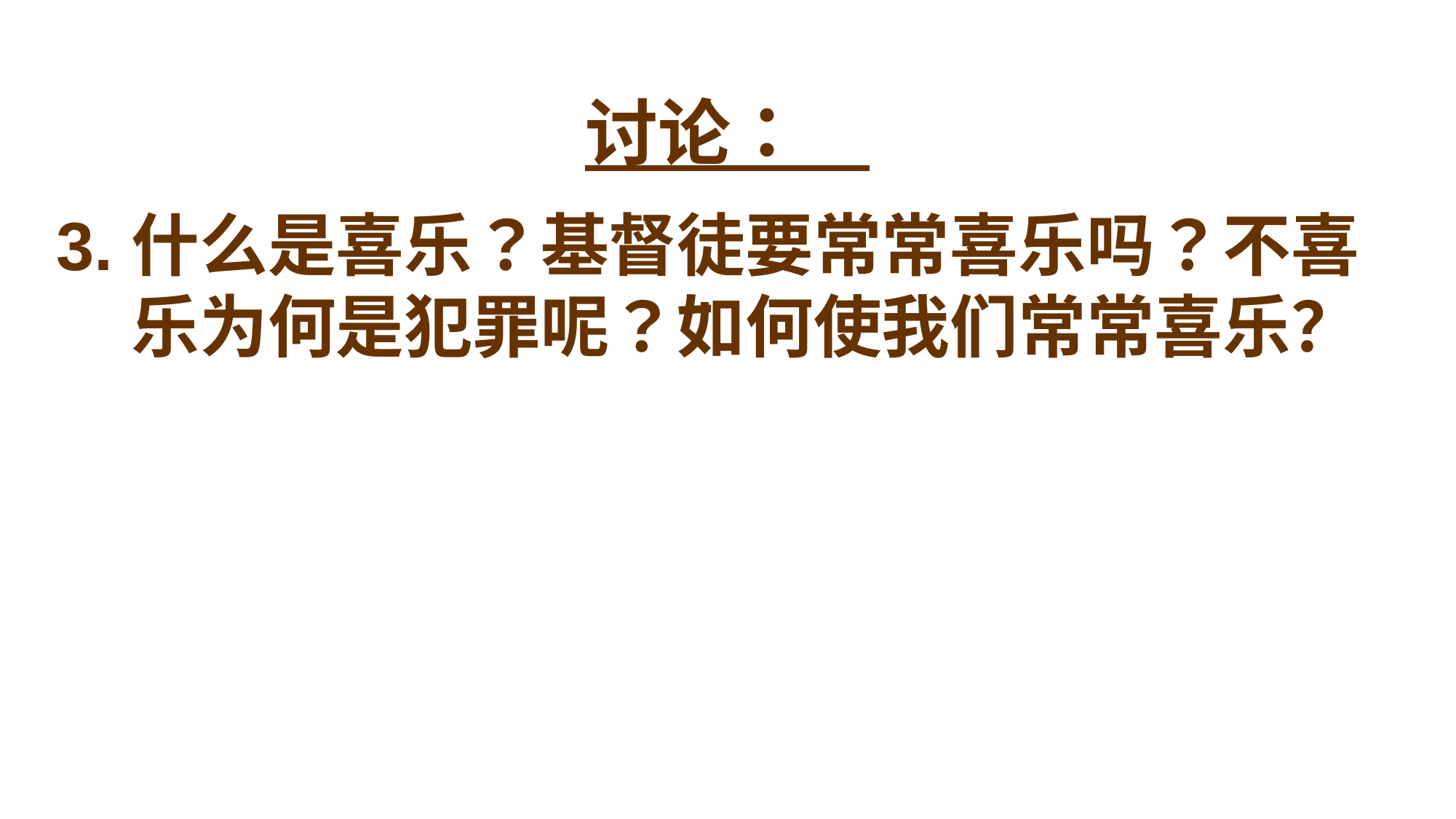

讨论：
3.	什么是喜乐？基督徒要常常喜乐吗？不喜乐为何是犯罪呢？如何使我们常常喜乐？